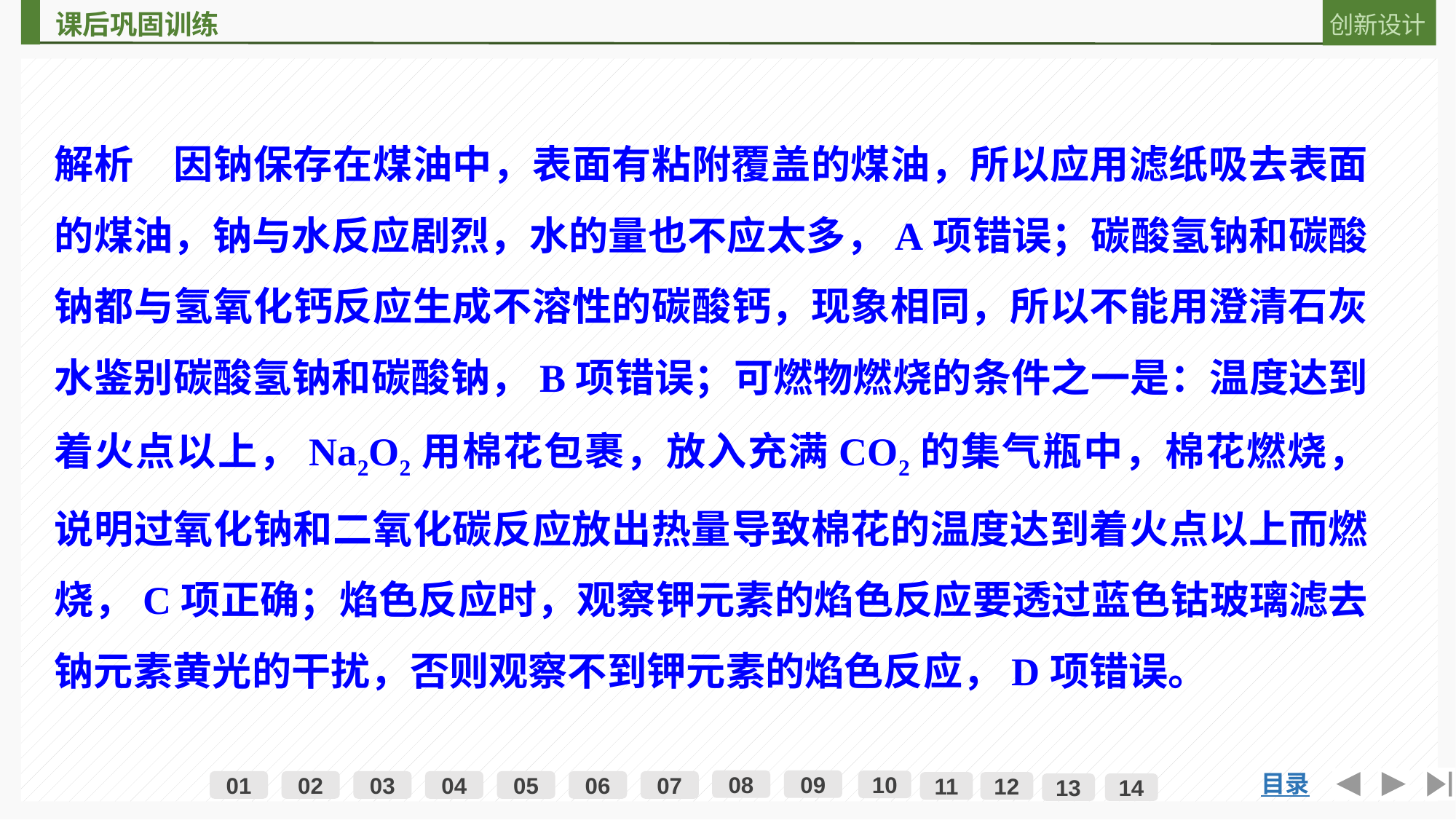

解析　因钠保存在煤油中，表面有粘附覆盖的煤油，所以应用滤纸吸去表面的煤油，钠与水反应剧烈，水的量也不应太多，A项错误；碳酸氢钠和碳酸钠都与氢氧化钙反应生成不溶性的碳酸钙，现象相同，所以不能用澄清石灰水鉴别碳酸氢钠和碳酸钠，B项错误；可燃物燃烧的条件之一是：温度达到着火点以上，Na2O2用棉花包裹，放入充满CO2的集气瓶中，棉花燃烧，说明过氧化钠和二氧化碳反应放出热量导致棉花的温度达到着火点以上而燃烧，C项正确；焰色反应时，观察钾元素的焰色反应要透过蓝色钴玻璃滤去钠元素黄光的干扰，否则观察不到钾元素的焰色反应，D项错误。